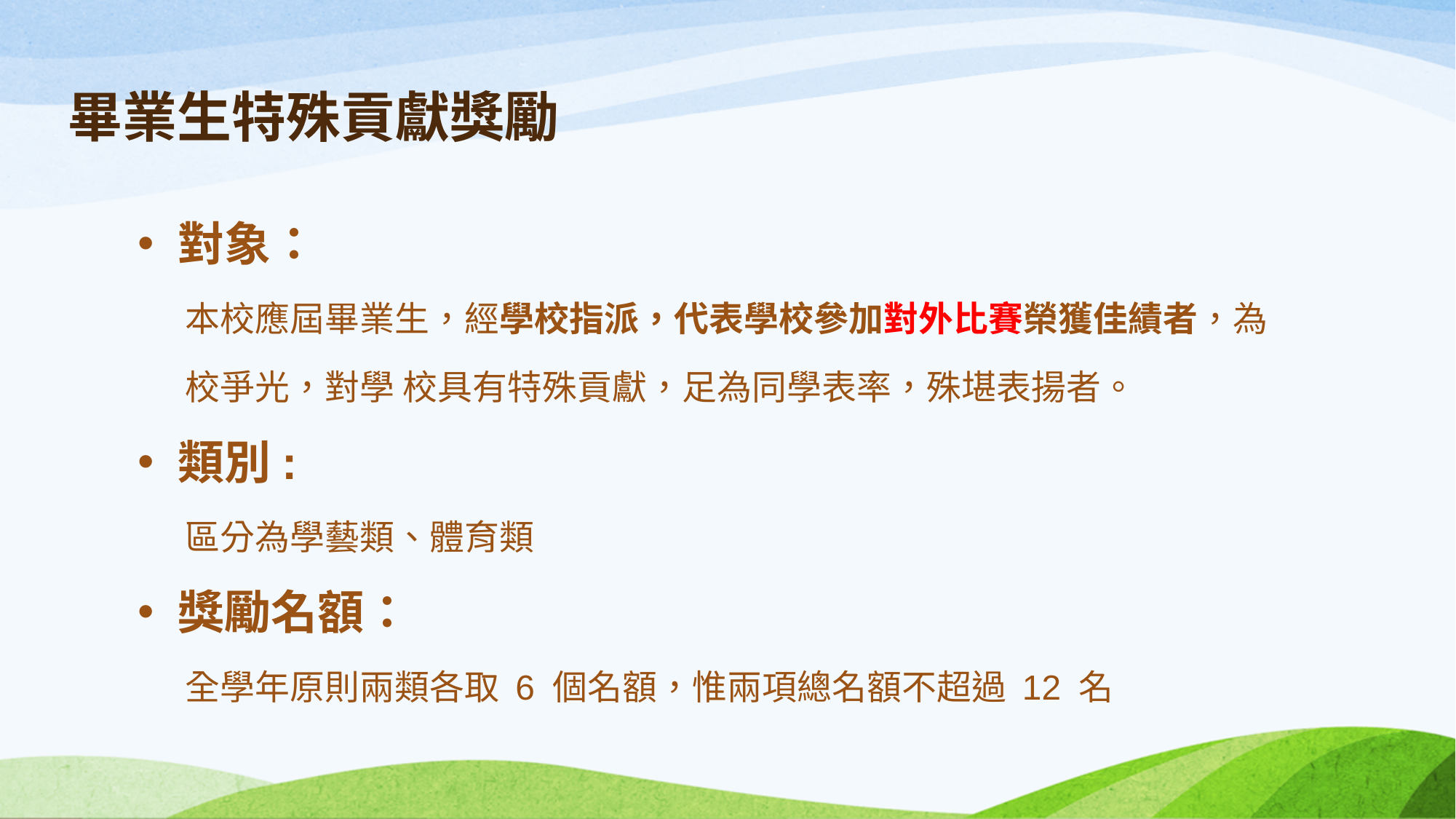

# 畢業生特殊貢獻獎勵
對象：
     本校應屆畢業生，經學校指派，代表學校參加對外比賽榮獲佳績者，為
     校爭光，對學 校具有特殊貢獻，足為同學表率，殊堪表揚者。
類別:
     區分為學藝類、體育類
獎勵名額：
     全學年原則兩類各取 6 個名額，惟兩項總名額不超過 12 名